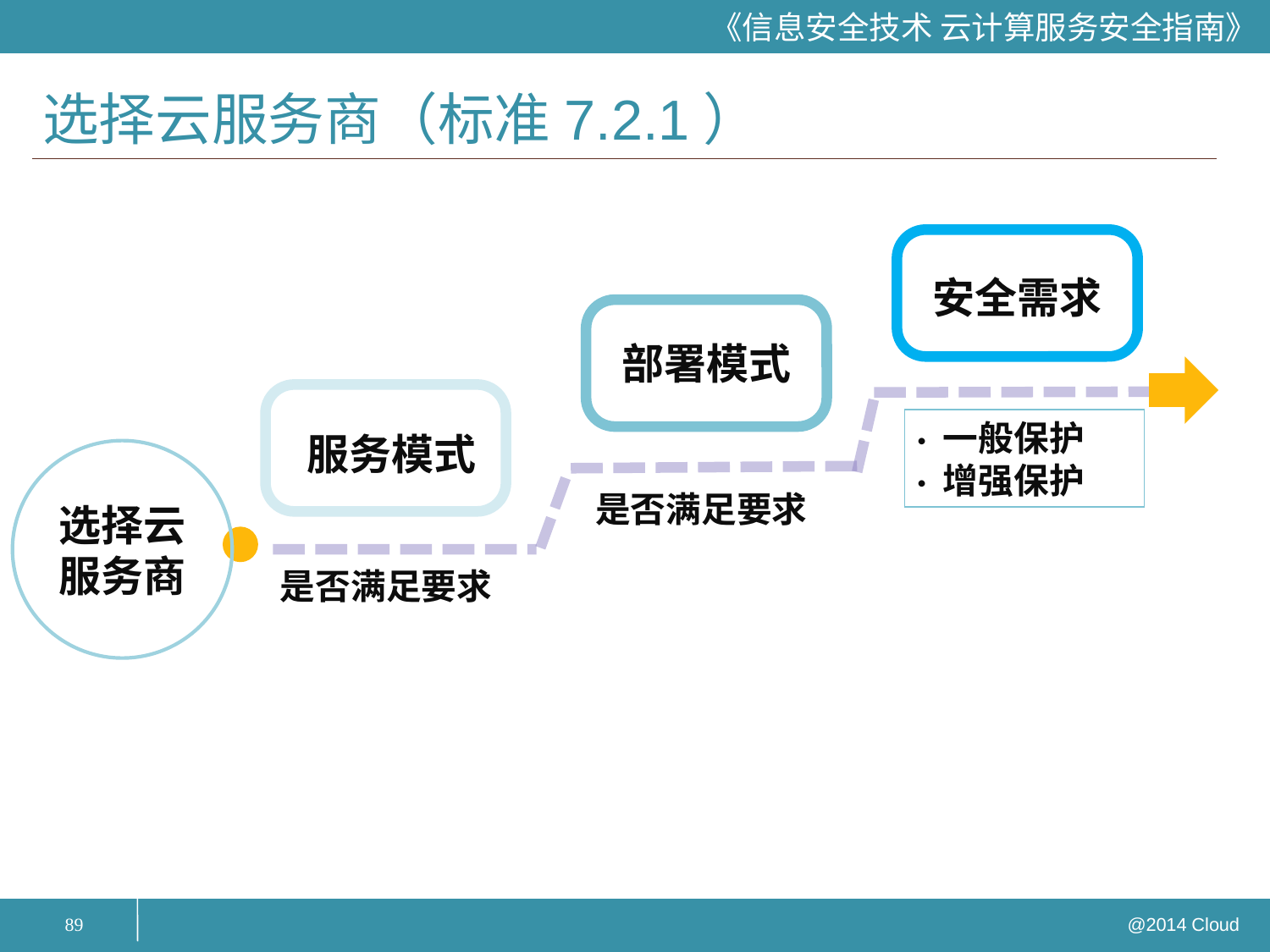

# 选择云服务商（标准7.2.1）

安全需求

部署模式

服务模式
· 一般保护
· 增强保护
选择云服务商
是否满足要求

是否满足要求

89